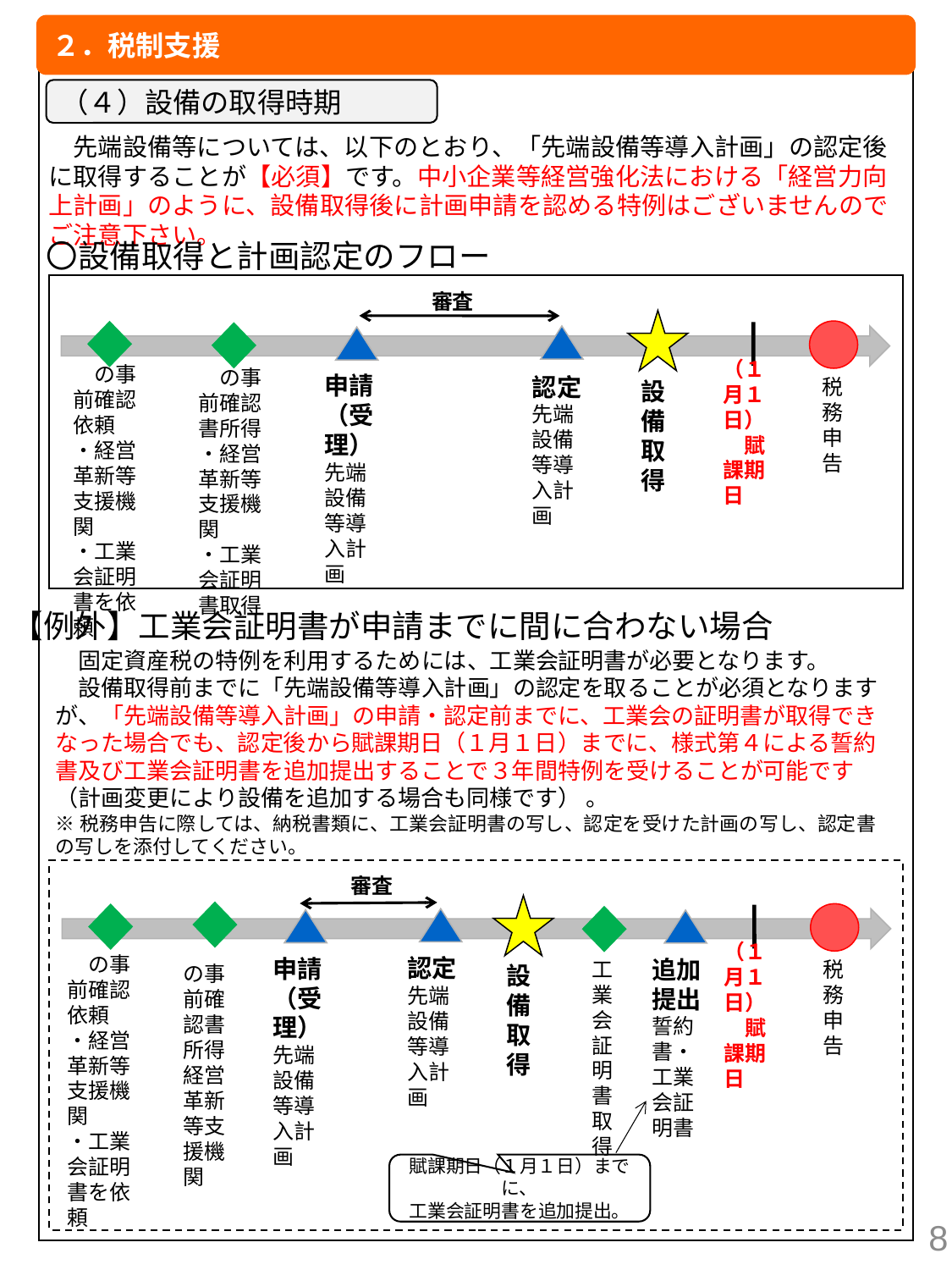

２．税制支援

（４）設備の取得時期
　先端設備等については、以下のとおり、「先端設備等導入計画」の認定後に取得することが【必須】です。中小企業等経営強化法における「経営力向上計画」のように、設備取得後に計画申請を認める特例はございませんのでご注意下さい。
〇設備取得と計画認定のフロー

審査

（１月１日）
　賦課期日
　の事前確認依頼
・経営革新等支援機関
・工業会証明書を依頼
　の事前確認書所得
・経営革新等支援機関
・工業会証明書取得
申請（受理）
先端設備等導入計画
認定
先端設備等導入計画
税務申告
設備取得
【例外】工業会証明書が申請までに間に合わない場合
　固定資産税の特例を利用するためには、工業会証明書が必要となります。
　設備取得前までに「先端設備等導入計画」の認定を取ることが必須となりますが、「先端設備等導入計画」の申請・認定前までに、工業会の証明書が取得できなった場合でも、認定後から賦課期日（１月１日）までに、様式第４による誓約書及び工業会証明書を追加提出することで３年間特例を受けることが可能です（計画変更により設備を追加する場合も同様です） 。
※税務申告に際しては、納税書類に、工業会証明書の写し、認定を受けた計画の写し、認定書の写しを添付してください。

審査

（１月１日）
　賦課期日
　の事前確認依頼
・経営革新等支援機関
・工業会証明書を依頼
認定
先端設備等導入計画
申請（受理）
先端設備等導入計画
追加提出
誓約書・工業会証明書
工業会証明書取得
税務申告
の事前確認書所得
経営革新等支援機関
設備取得

賦課期日（１月１日）までに、
工業会証明書を追加提出。
8